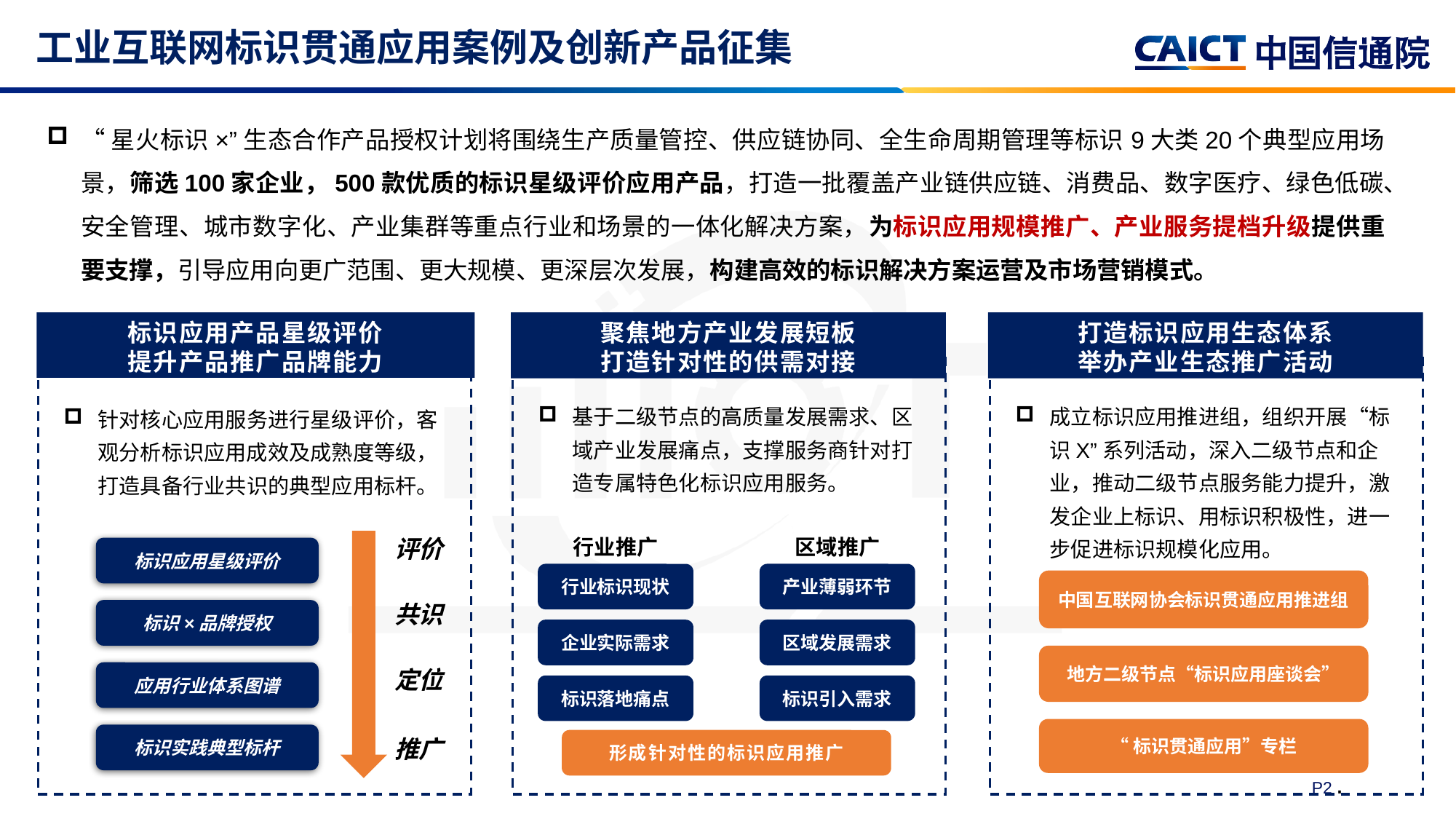

工业互联网标识贯通应用案例及创新产品征集
“星火标识×”生态合作产品授权计划将围绕生产质量管控、供应链协同、全生命周期管理等标识9大类20个典型应用场景，筛选100家企业，500款优质的标识星级评价应用产品，打造一批覆盖产业链供应链、消费品、数字医疗、绿色低碳、安全管理、城市数字化、产业集群等重点行业和场景的一体化解决方案，为标识应用规模推广、产业服务提档升级提供重要支撑，引导应用向更广范围、更大规模、更深层次发展，构建高效的标识解决方案运营及市场营销模式。
标识应用产品星级评价
提升产品推广品牌能力

针对核心应用服务进行星级评价，客观分析标识应用成效及成熟度等级，打造具备行业共识的典型应用标杆。
评价

标识应用星级评价
共识
标识×品牌授权
定位
应用行业体系图谱
标识实践典型标杆
推广
聚焦地方产业发展短板
打造针对性的供需对接

基于二级节点的高质量发展需求、区域产业发展痛点，支撑服务商针对打造专属特色化标识应用服务。
行业推广

区域推广

行业标识现状
产业薄弱环节
企业实际需求
区域发展需求
标识落地痛点
标识引入需求
形成针对性的标识应用推广
打造标识应用生态体系
举办产业生态推广活动

成立标识应用推进组，组织开展“标识X”系列活动，深入二级节点和企业，推动二级节点服务能力提升，激发企业上标识、用标识积极性，进一步促进标识规模化应用。
“标识贯通应用”专栏
中国互联网协会标识贯通应用推进组
地方二级节点“标识应用座谈会”